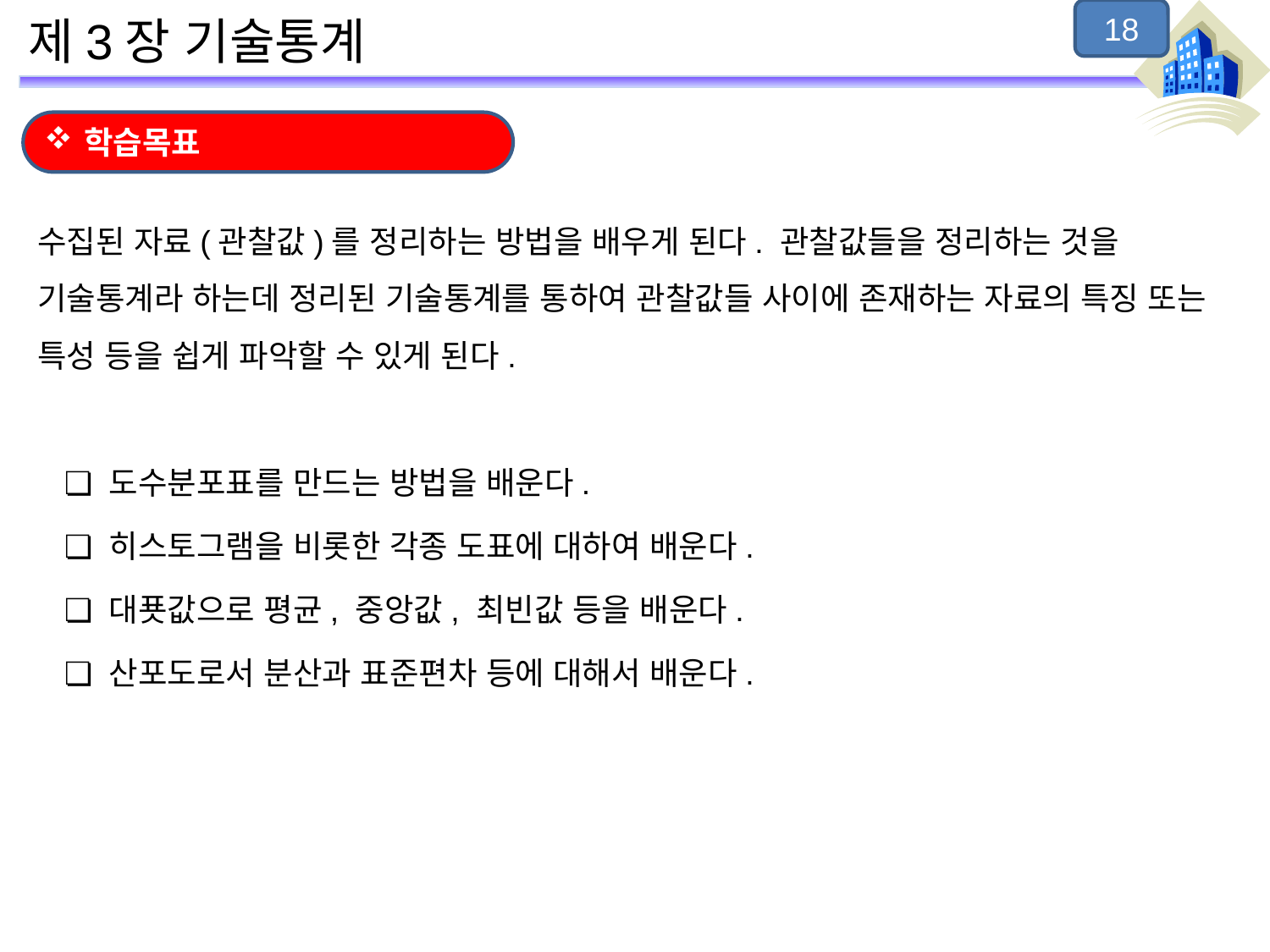

18
# 제3장 기술통계
학습목표
수집된 자료(관찰값)를 정리하는 방법을 배우게 된다. 관찰값들을 정리하는 것을 기술통계라 하는데 정리된 기술통계를 통하여 관찰값들 사이에 존재하는 자료의 특징 또는 특성 등을 쉽게 파악할 수 있게 된다.

   ❏ 도수분포표를 만드는 방법을 배운다.
   ❏ 히스토그램을 비롯한 각종 도표에 대하여 배운다.
   ❏ 대푯값으로 평균, 중앙값, 최빈값 등을 배운다.
   ❏ 산포도로서 분산과 표준편차 등에 대해서 배운다.